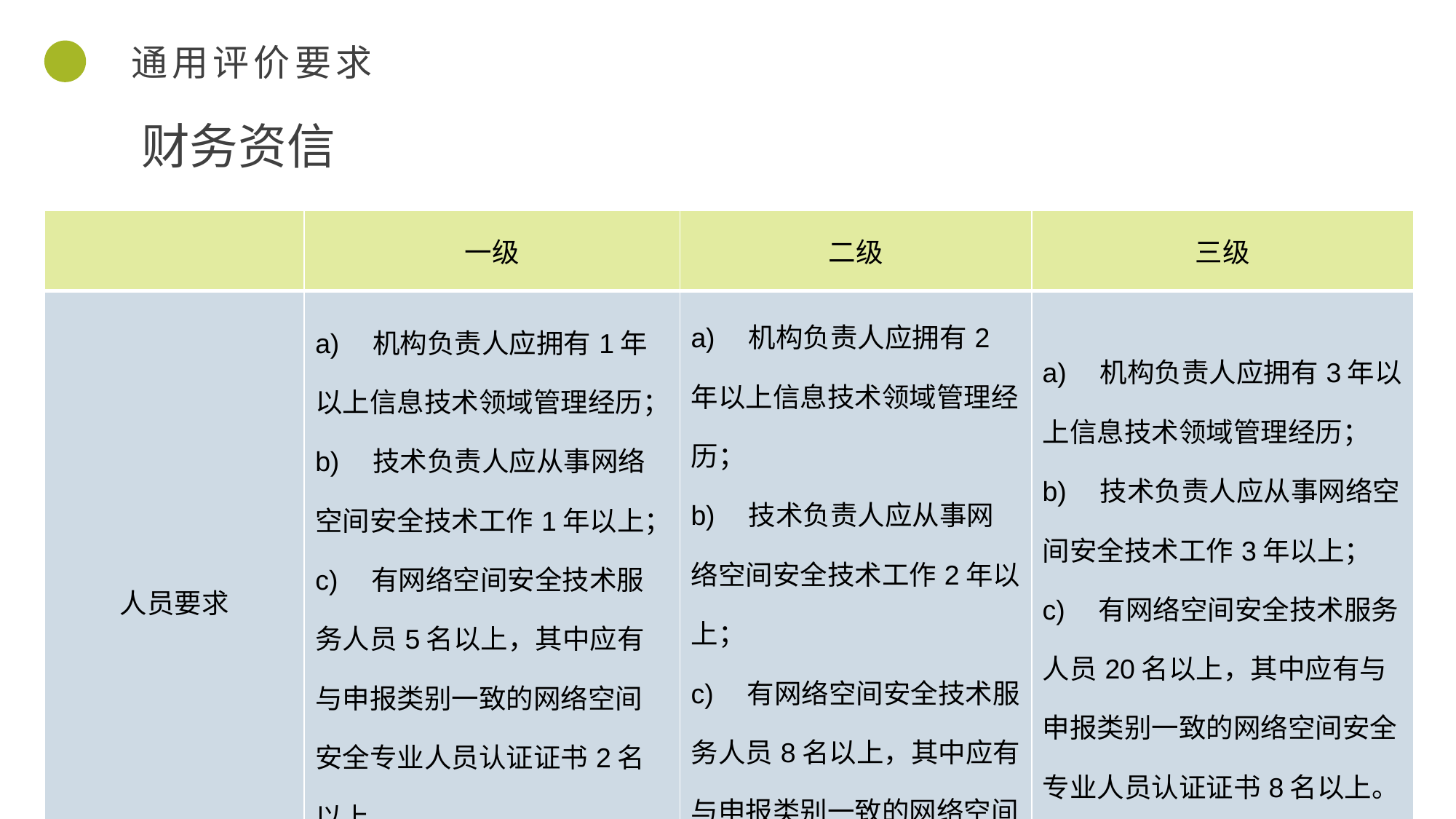

通用评价要求

财务资信
|  | 一级 | 二级 | 三级 |
| --- | --- | --- | --- |
| 人员要求 | a)　机构负责人应拥有1年以上信息技术领域管理经历； b)　技术负责人应从事网络空间安全技术工作1年以上； c)　有网络空间安全技术服务人员5名以上，其中应有与申报类别一致的网络空间安全专业人员认证证书2名以上。 | a)　机构负责人应拥有2年以上信息技术领域管理经历； b)　技术负责人应从事网络空间安全技术工作2年以上； c)　有网络空间安全技术服务人员8名以上，其中应有与申报类别一致的网络空间安全专业人员 认证证书3名以上。 | a)　机构负责人应拥有3年以上信息技术领域管理经历； b)　技术负责人应从事网络空间安全技术工作3年以上； c)　有网络空间安全技术服务人员20名以上，其中应有与申报类别一致的网络空间安全专业人员认证证书8名以上。 |